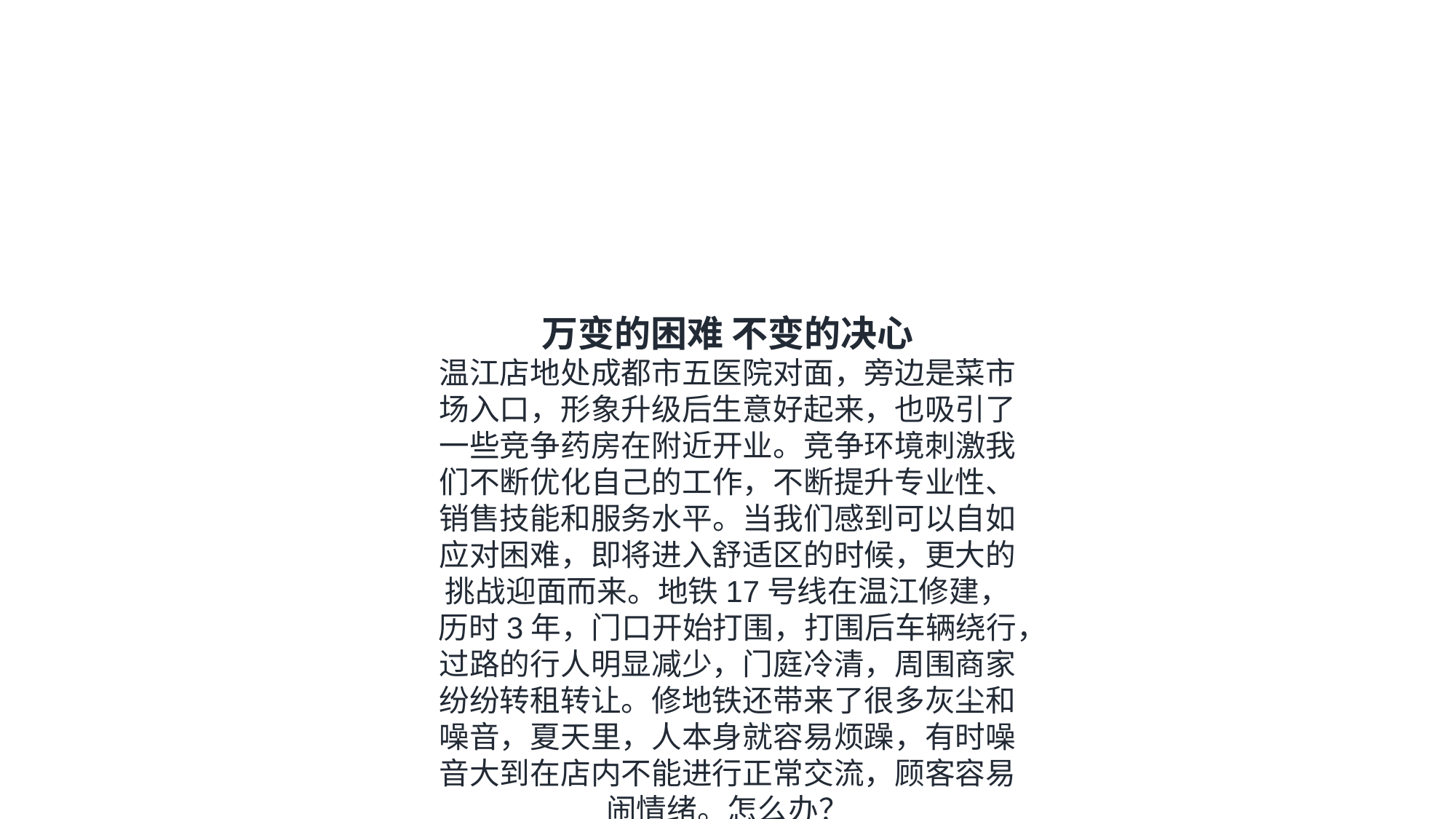

万变的困难 不变的决心
温江店地处成都市五医院对面，旁边是菜市场入口，形象升级后生意好起来，也吸引了一些竞争药房在附近开业。竞争环境刺激我们不断优化自己的工作，不断提升专业性、销售技能和服务水平。当我们感到可以自如应对困难，即将进入舒适区的时候，更大的挑战迎面而来。地铁17号线在温江修建，历时3年，门口开始打围，打围后车辆绕行，过路的行人明显减少，门庭冷清，周围商家纷纷转租转让。修地铁还带来了很多灰尘和噪音，夏天里，人本身就容易烦躁，有时噪音大到在店内不能进行正常交流，顾客容易闹情绪。怎么办？